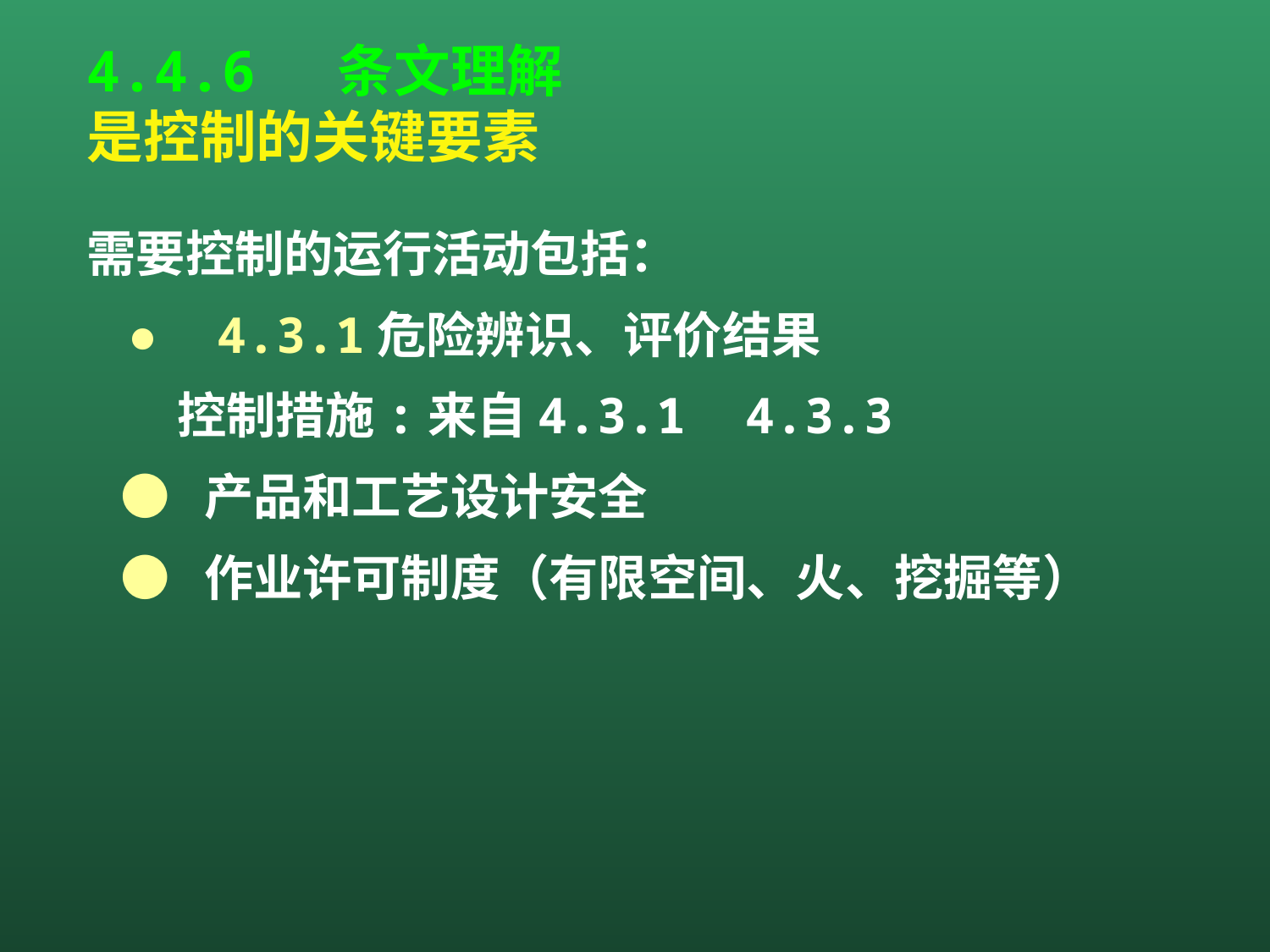

4.4.6  条文理解
是控制的关键要素

需要控制的运行活动包括：
   ●  4.3.1危险辨识、评价结果
       控制措施:来自4.3.1  4.3.3
   ●  产品和工艺设计安全
   ●  作业许可制度（有限空间、火、挖掘等）